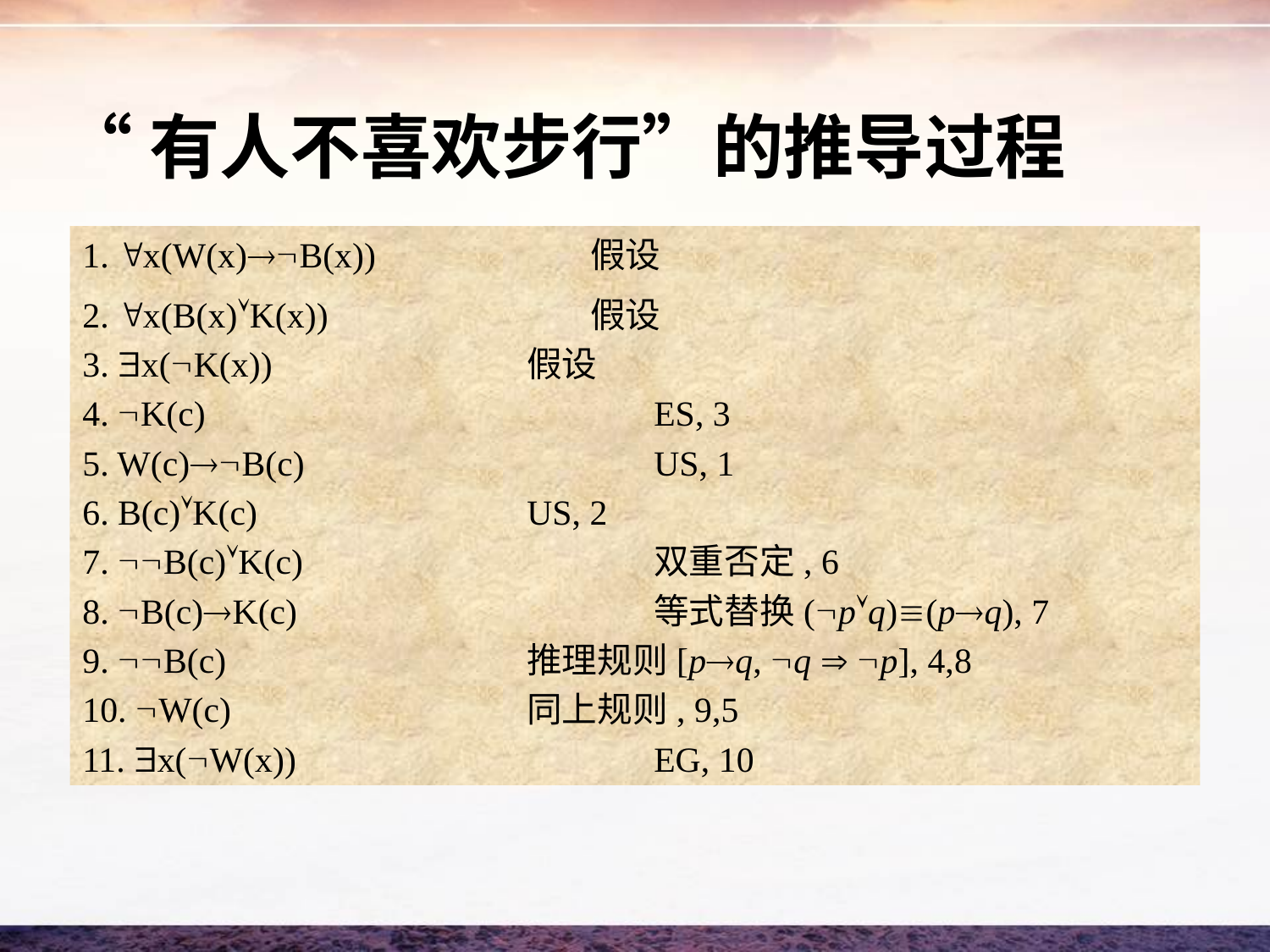

“有人不喜欢步行”的推导过程
1. ∀x(W(x)→¬B(x))		假设
2. ∀x(B(x)∨K(x))			假设
3. ∃x(¬K(x))			假设
4. ¬K(c)				ES, 3
5. W(c)→¬B(c)			US, 1
6. B(c)∨K(c)			US, 2
7. ¬¬B(c)∨K(c)			双重否定, 6
8. ¬B(c)→K(c)			等式替换(¬p∨q)≡(p→q), 7
9. ¬¬B(c)			推理规则[p→q, ¬q ⇒ ¬p], 4,8
10. ¬W(c)			同上规则, 9,5
11. ∃x(¬W(x))			EG, 10